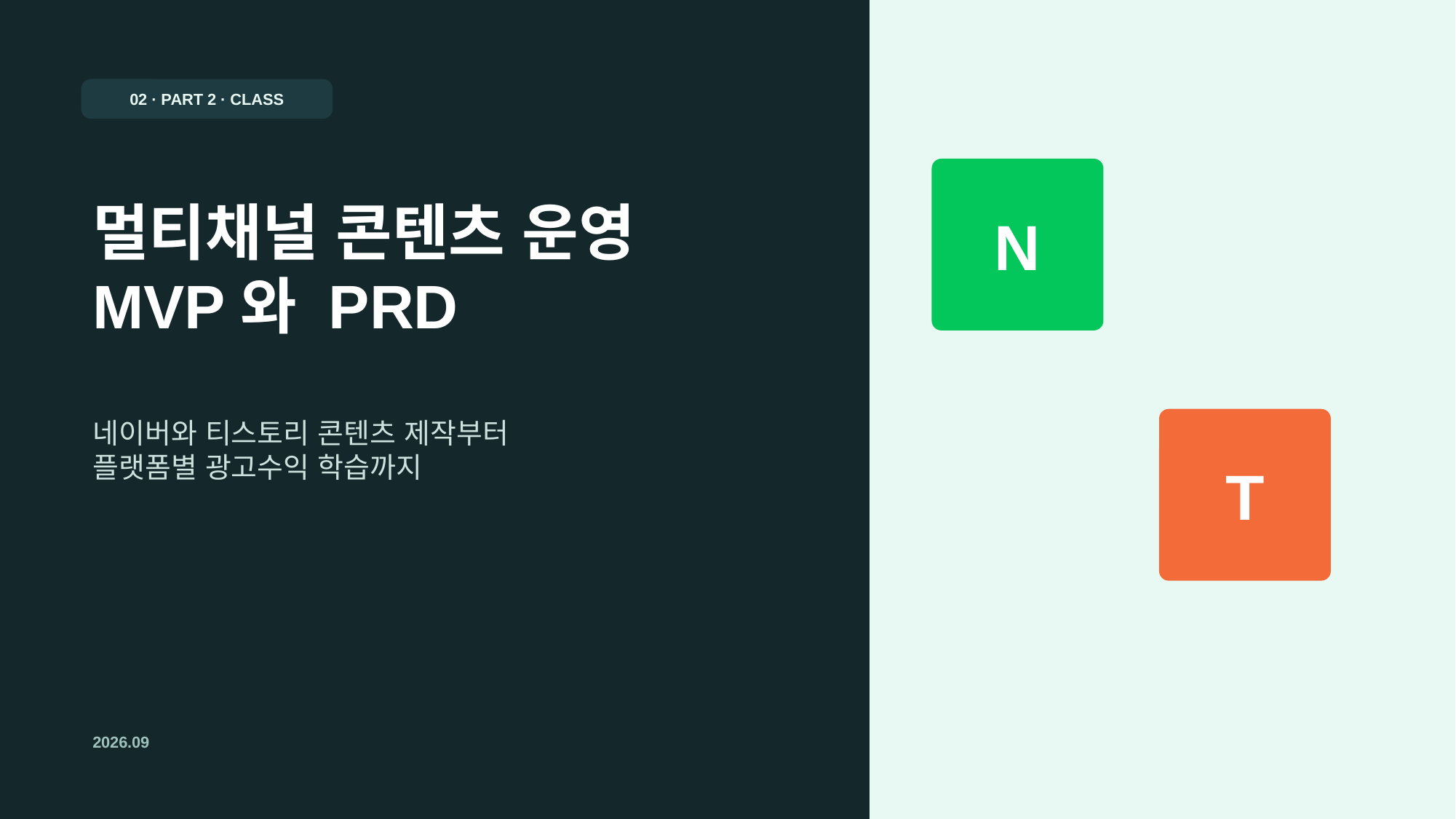

02 · PART 2 · CLASS

N
멀티채널 콘텐츠 운영
MVP와 PRD
네이버와 티스토리 콘텐츠 제작부터
플랫폼별 광고수익 학습까지

T
2026.09